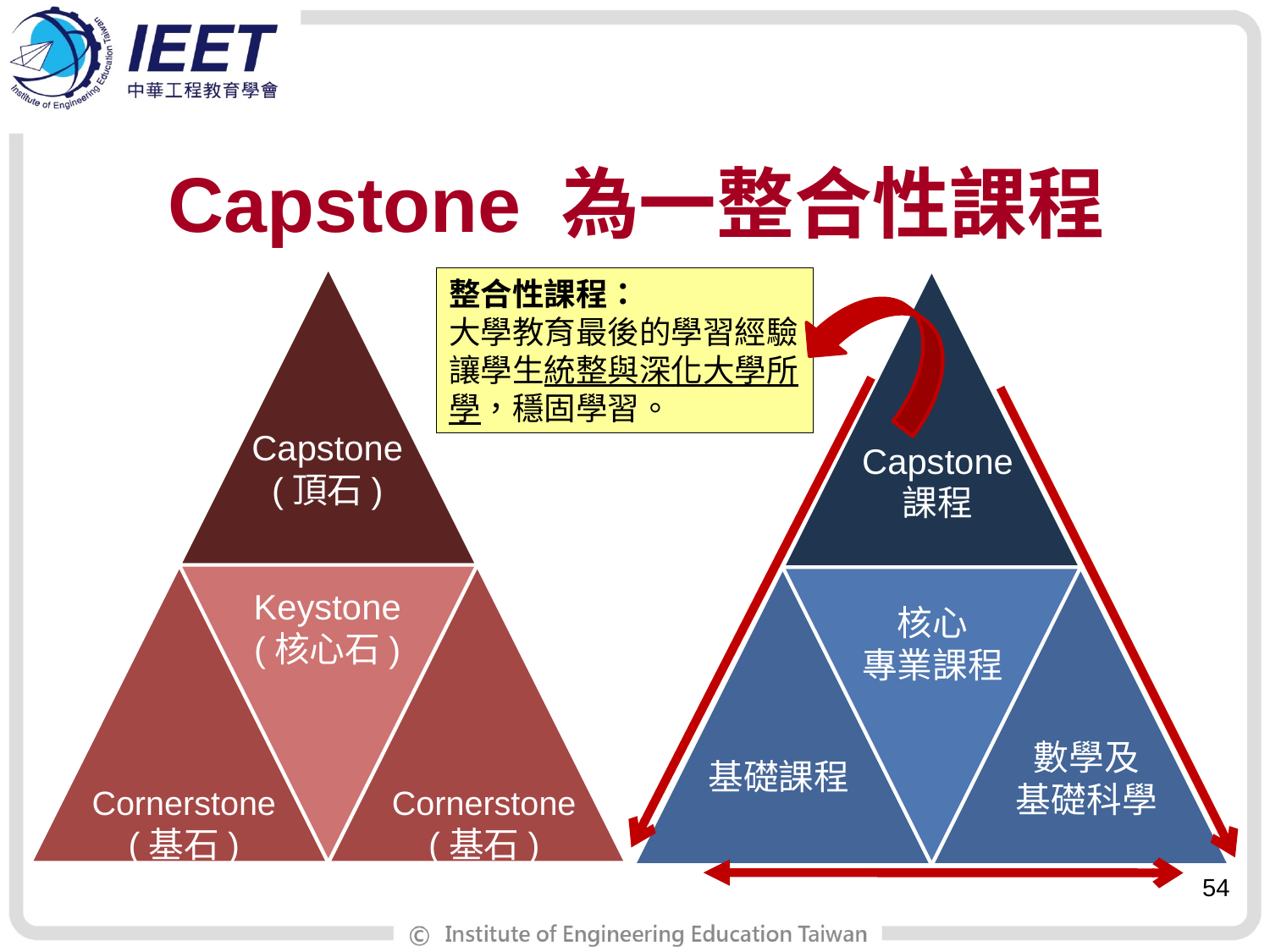

# Capstone 為一整合性課程

整合性課程：
大學教育最後的學習經驗，讓學生統整與深化大學所學，穩固學習。

Capstone
(頂石)
Capstone
課程
核心
專業課程
數學及
基礎科學
基礎課程
Keystone
(核心石)
Cornerstone
(基石)
Cornerstone
(基石)
54